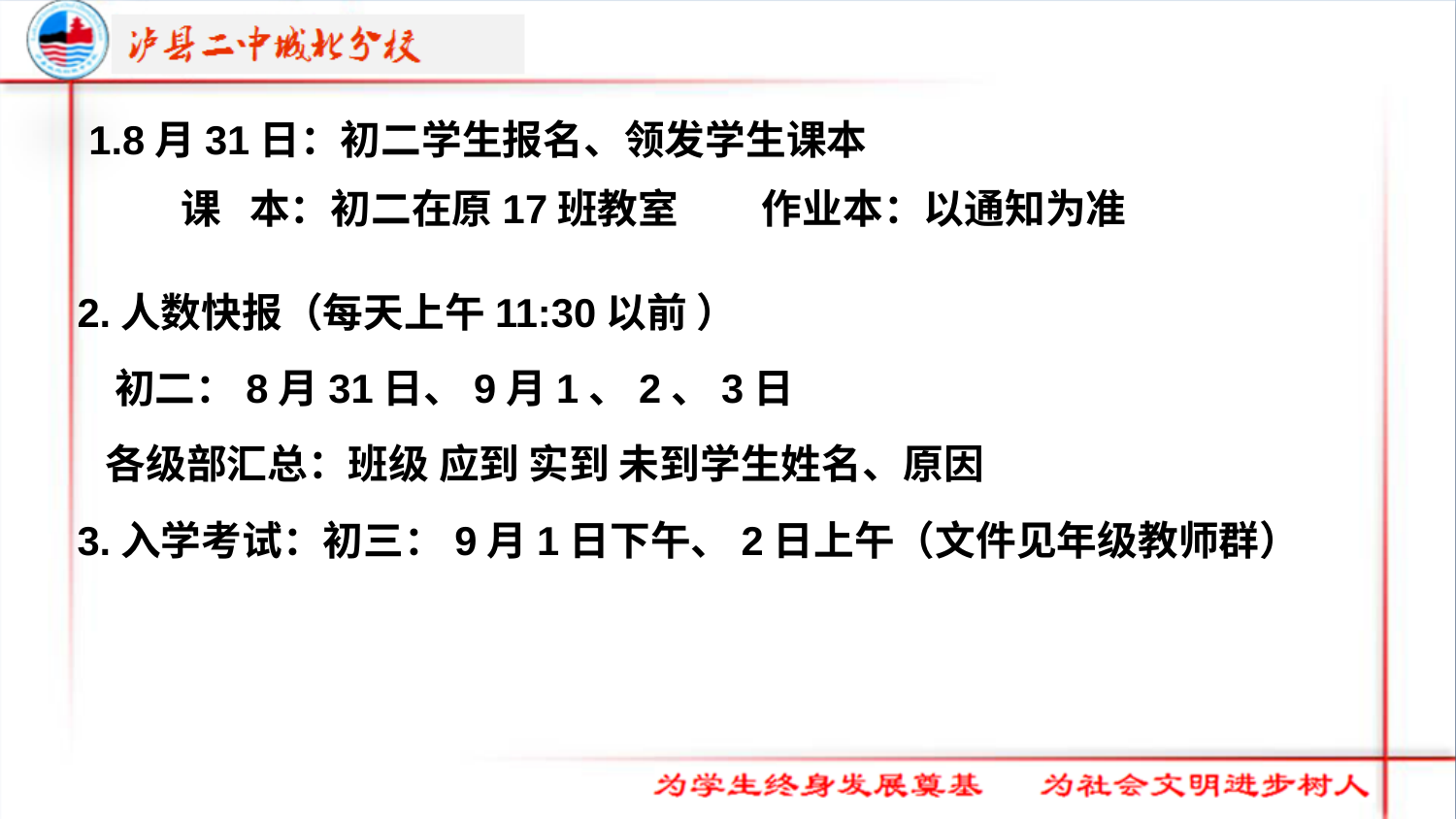

#
1.8月31日：初二学生报名、领发学生课本
         课   本：初二在原17班教室         作业本：以通知为准
2.人数快报（每天上午11:30以前 ）
   初二：8月31日、9月1、2、3日
  各级部汇总：班级 应到 实到 未到学生姓名、原因
3.入学考试：初三：9月1日下午、2日上午（文件见年级教师群）